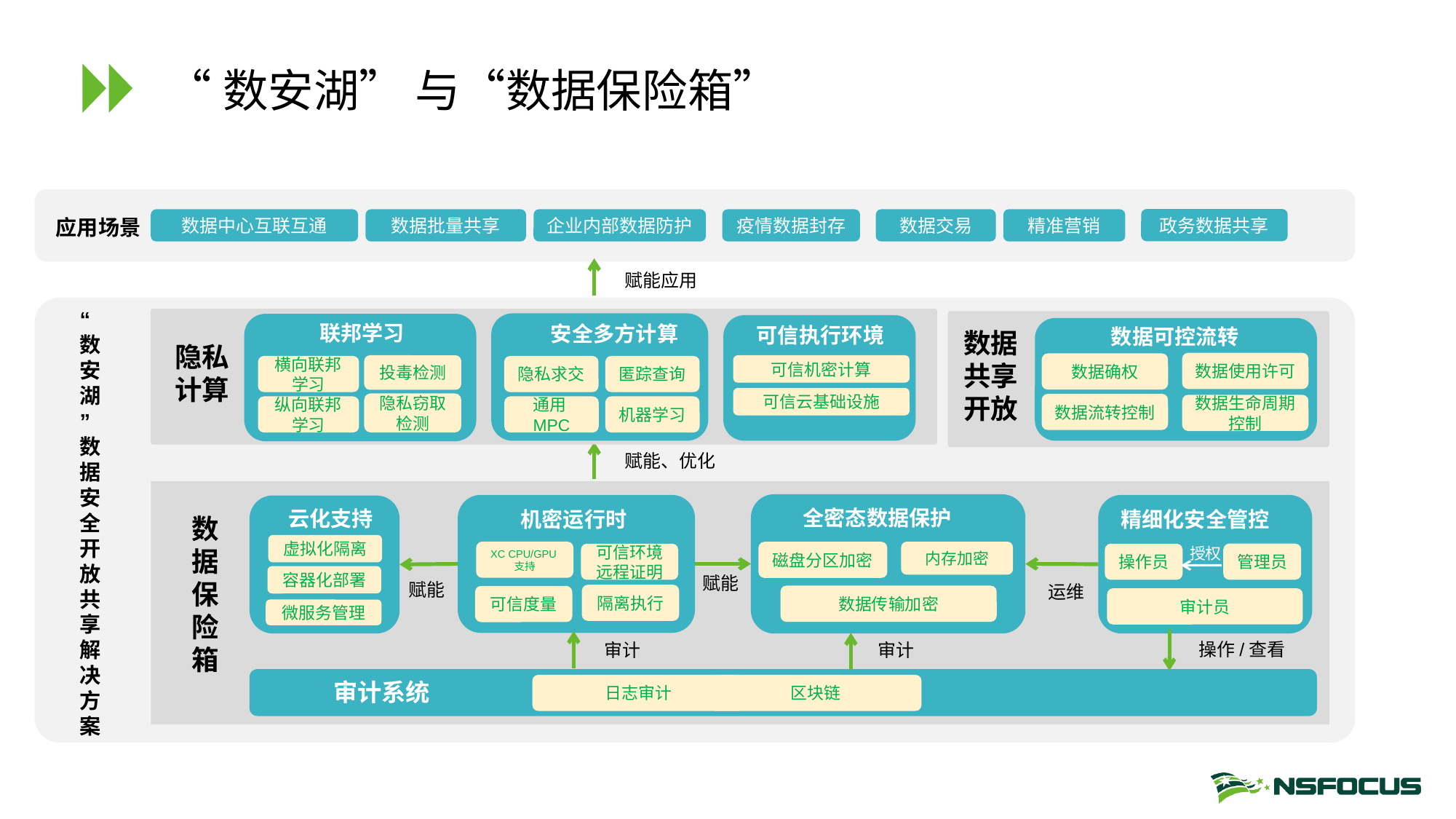

# “数安湖” 与“数据保险箱”

应用场景
政务数据共享
数据中心互联互通
数据批量共享
企业内部数据防护
疫情数据封存
数据交易
精准营销
赋能应用

“
数安湖
”
数据安全开放共享解决方案

联邦学习
安全多方计算

可信执行环境

数据可控流转
数据共享开放
隐私计算
数据使用许可
数据确权
可信机密计算
投毒检测
横向联邦学习
隐私求交
匿踪查询
可信云基础设施
隐私窃取检测
数据流转控制
数据生命周期控制
纵向联邦学习
通用MPC
机器学习
赋能、优化

全密态数据保护
云化支持
机密运行时
精细化安全管控
数据保险箱
虚拟化隔离
授权
XC CPU/GPU支持
内存加密
磁盘分区加密
管理员
可信环境远程证明
操作员
容器化部署
赋能
赋能
运维
隔离执行
数据传输加密
可信度量
审计员
微服务管理
操作/查看
审计
审计

审计系统
日志审计
区块链